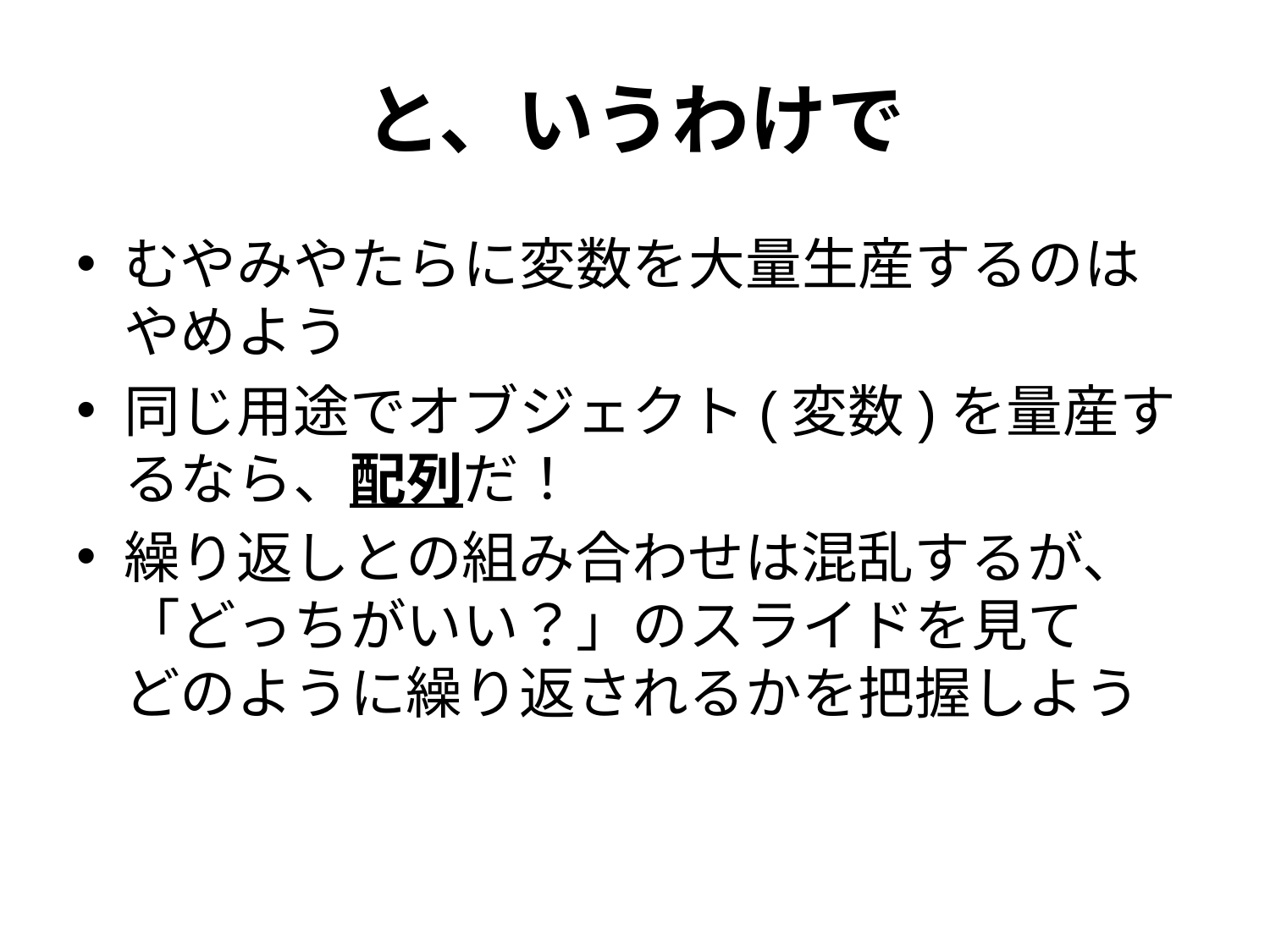

# と、いうわけで
むやみやたらに変数を大量生産するのはやめよう
同じ用途でオブジェクト(変数)を量産するなら、配列だ！
繰り返しとの組み合わせは混乱するが、
「どっちがいい？」のスライドを見て
どのように繰り返されるかを把握しよう